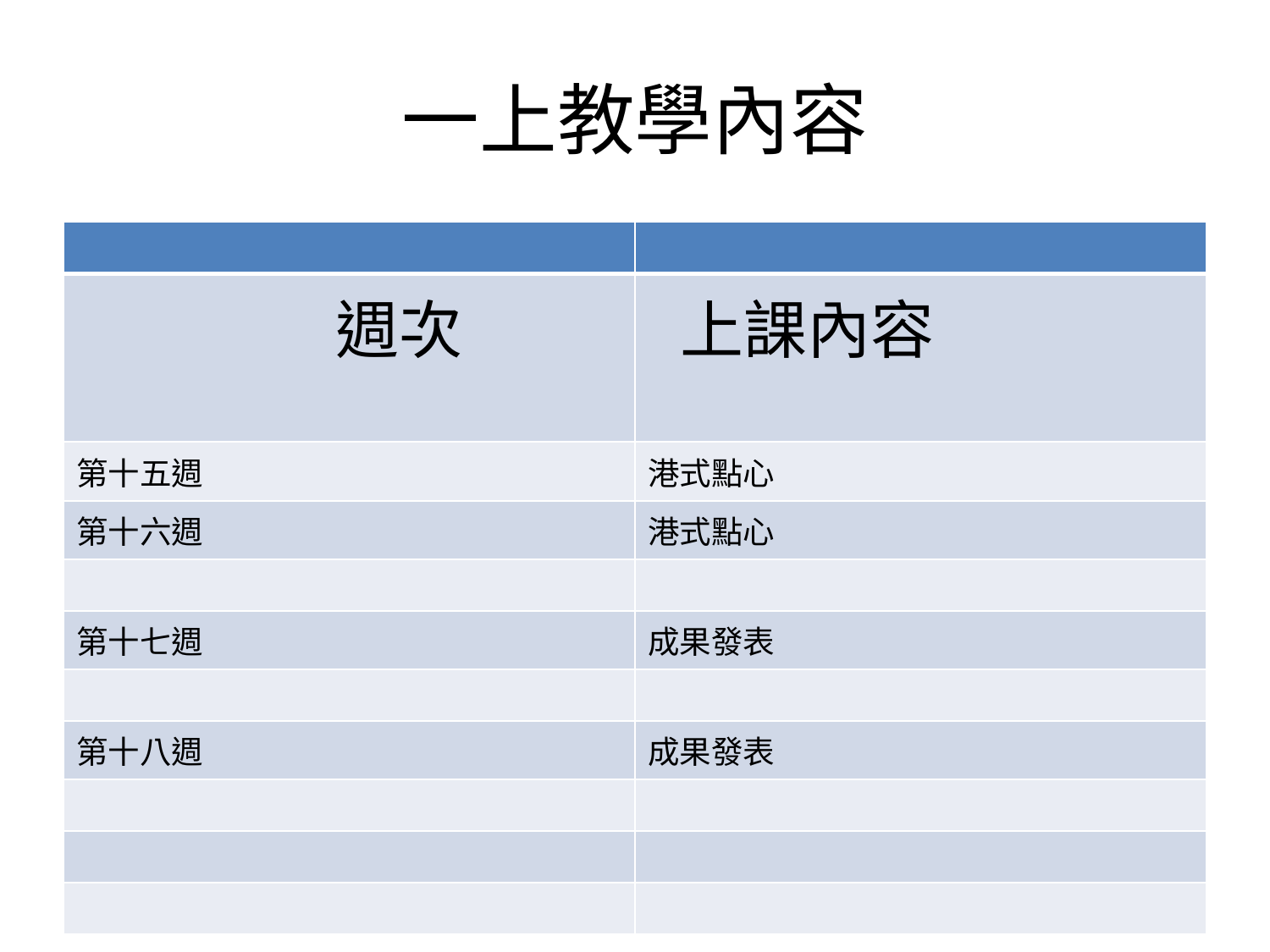

# 一上教學內容
|  |  |
| --- | --- |
| 週次 | 上課內容 |
| 第十五週 | 港式點心 |
| 第十六週 | 港式點心 |
|  |  |
| 第十七週 | 成果發表 |
|  |  |
| 第十八週 | 成果發表 |
|  |  |
|  |  |
|  |  |